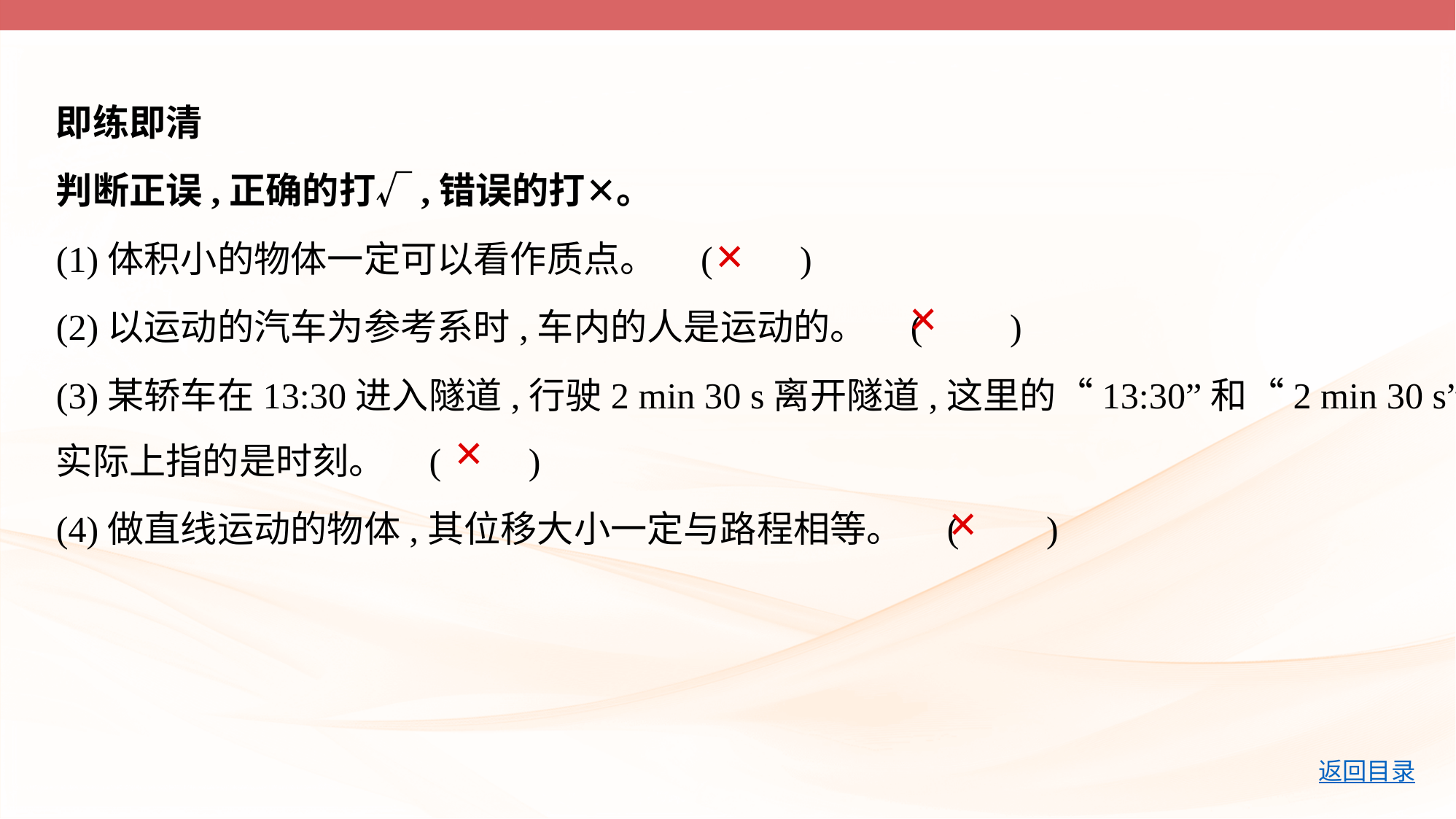

即练即清
判断正误,正确的打√,错误的打✕。
(1)体积小的物体一定可以看作质点。 (　    )
(2)以运动的汽车为参考系时,车内的人是运动的。 (　    )
(3)某轿车在13:30进入隧道,行驶2 min 30 s离开隧道,这里的“13:30”和“2 min 30 s”
实际上指的是时刻。 (　    )
(4)做直线运动的物体,其位移大小一定与路程相等。 (　    )
✕
✕
✕
✕